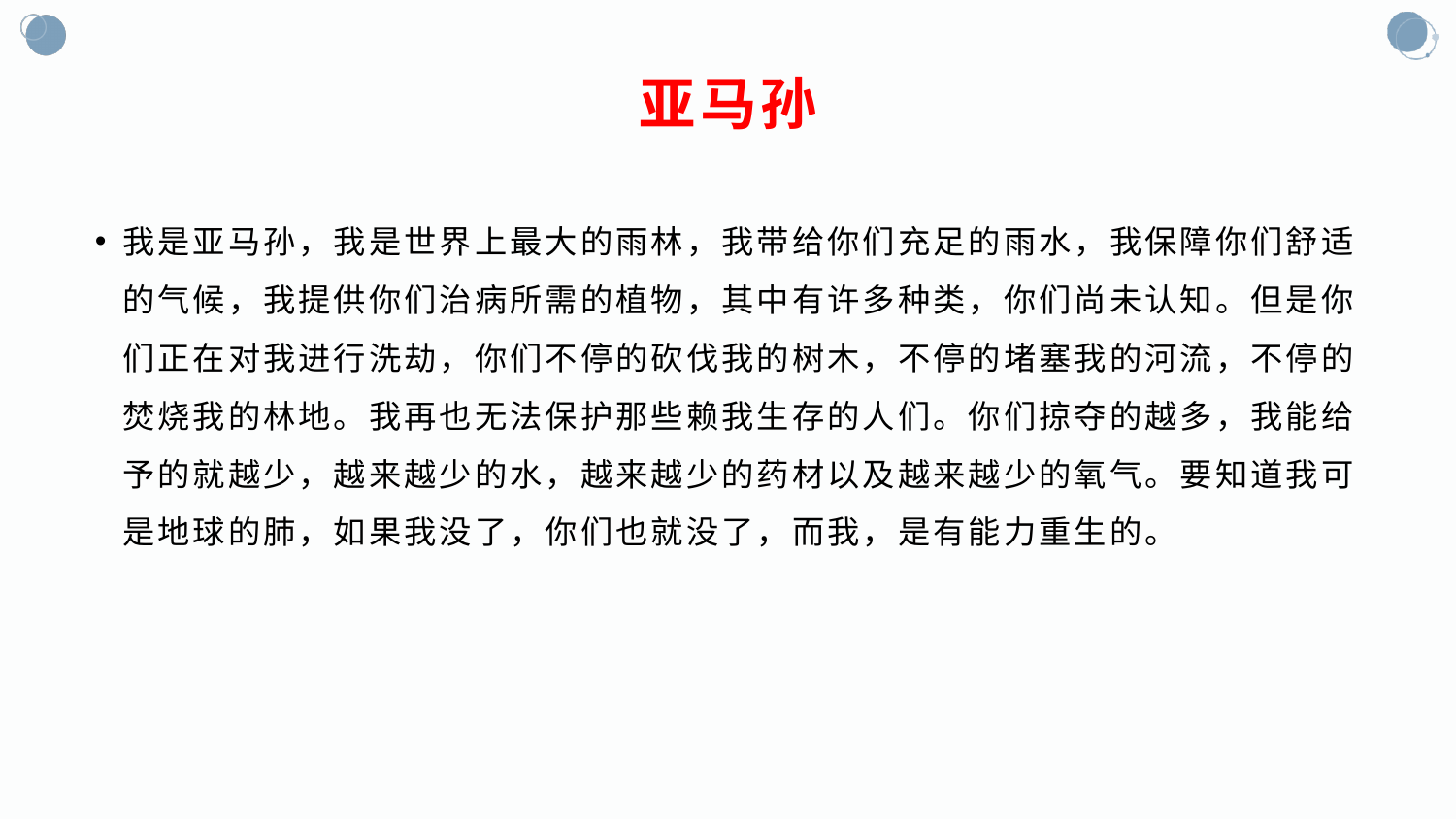

# 亚马孙
我是亚马孙，我是世界上最大的雨林，我带给你们充足的雨水，我保障你们舒适的气候，我提供你们治病所需的植物，其中有许多种类，你们尚未认知。但是你们正在对我进行洗劫，你们不停的砍伐我的树木，不停的堵塞我的河流，不停的焚烧我的林地。我再也无法保护那些赖我生存的人们。你们掠夺的越多，我能给予的就越少，越来越少的水，越来越少的药材以及越来越少的氧气。要知道我可是地球的肺，如果我没了，你们也就没了，而我，是有能力重生的。